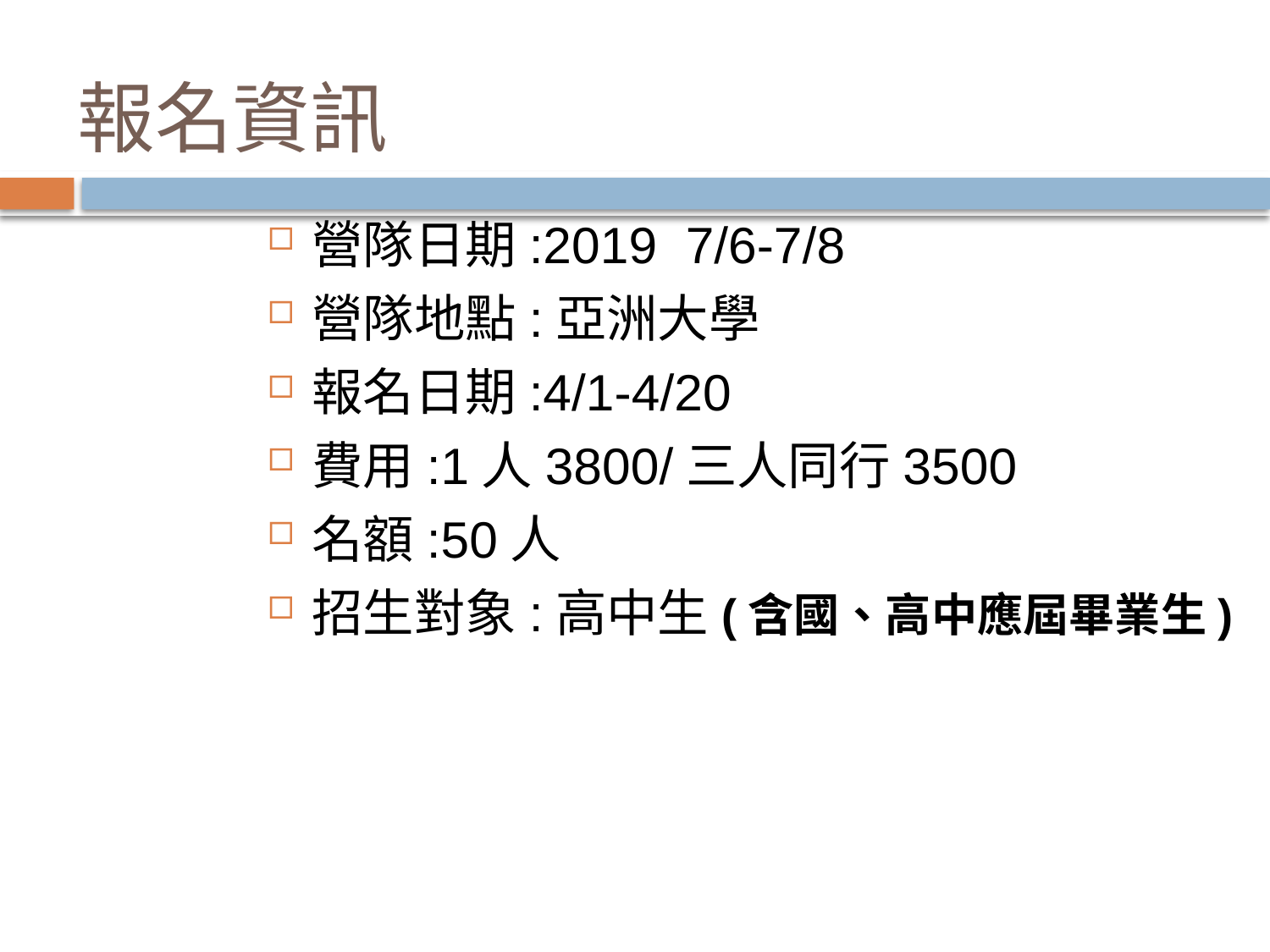

# 報名資訊
營隊日期:2019  7/6-7/8
營隊地點:亞洲大學
報名日期:4/1-4/20
費用:1人3800/三人同行3500
名額:50人
招生對象:高中生(含國、高中應屆畢業生)